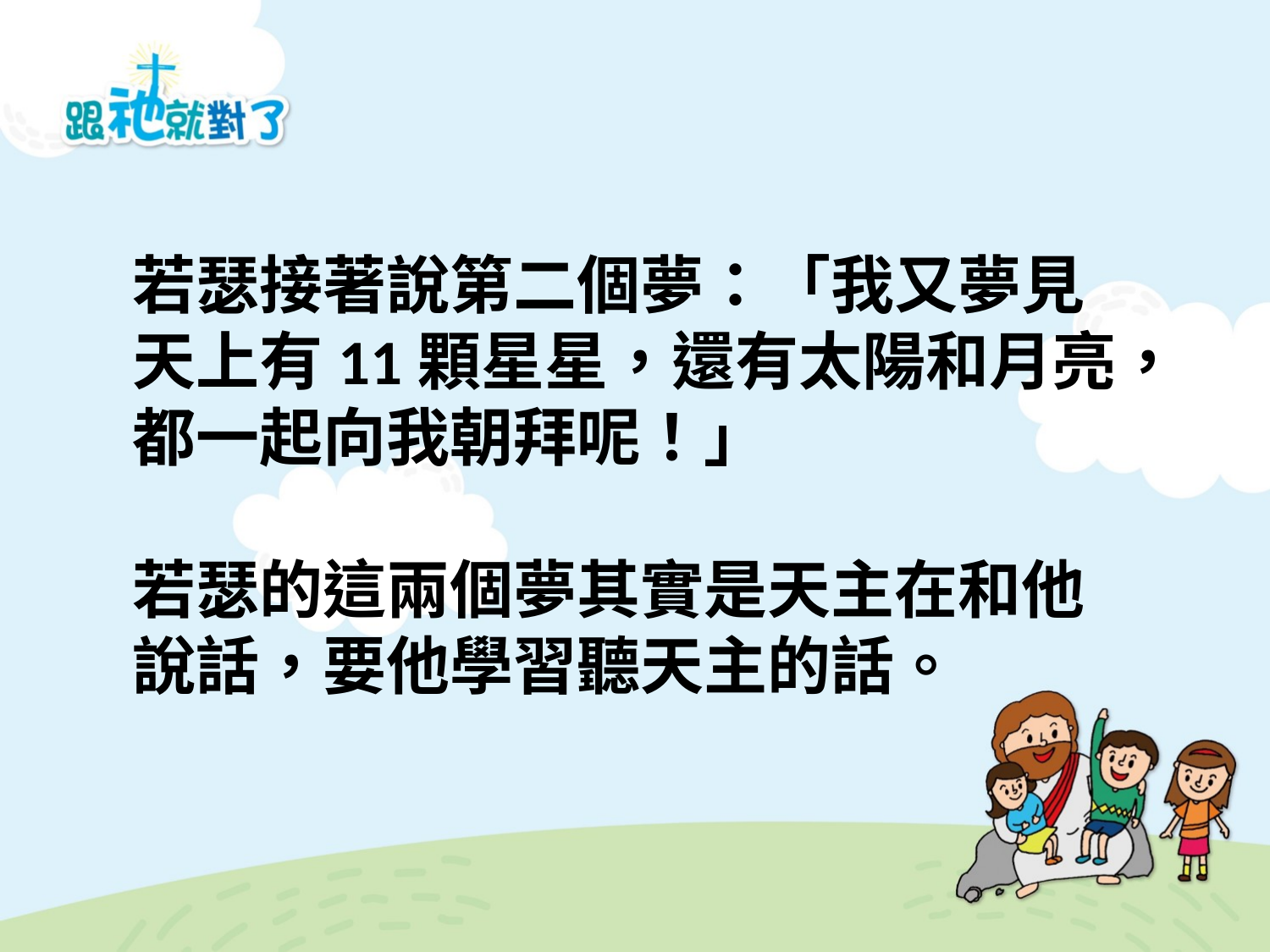

若瑟接著說第二個夢：「我又夢見天上有11顆星星，還有太陽和月亮，都一起向我朝拜呢！」

若瑟的這兩個夢其實是天主在和他說話，要他學習聽天主的話。